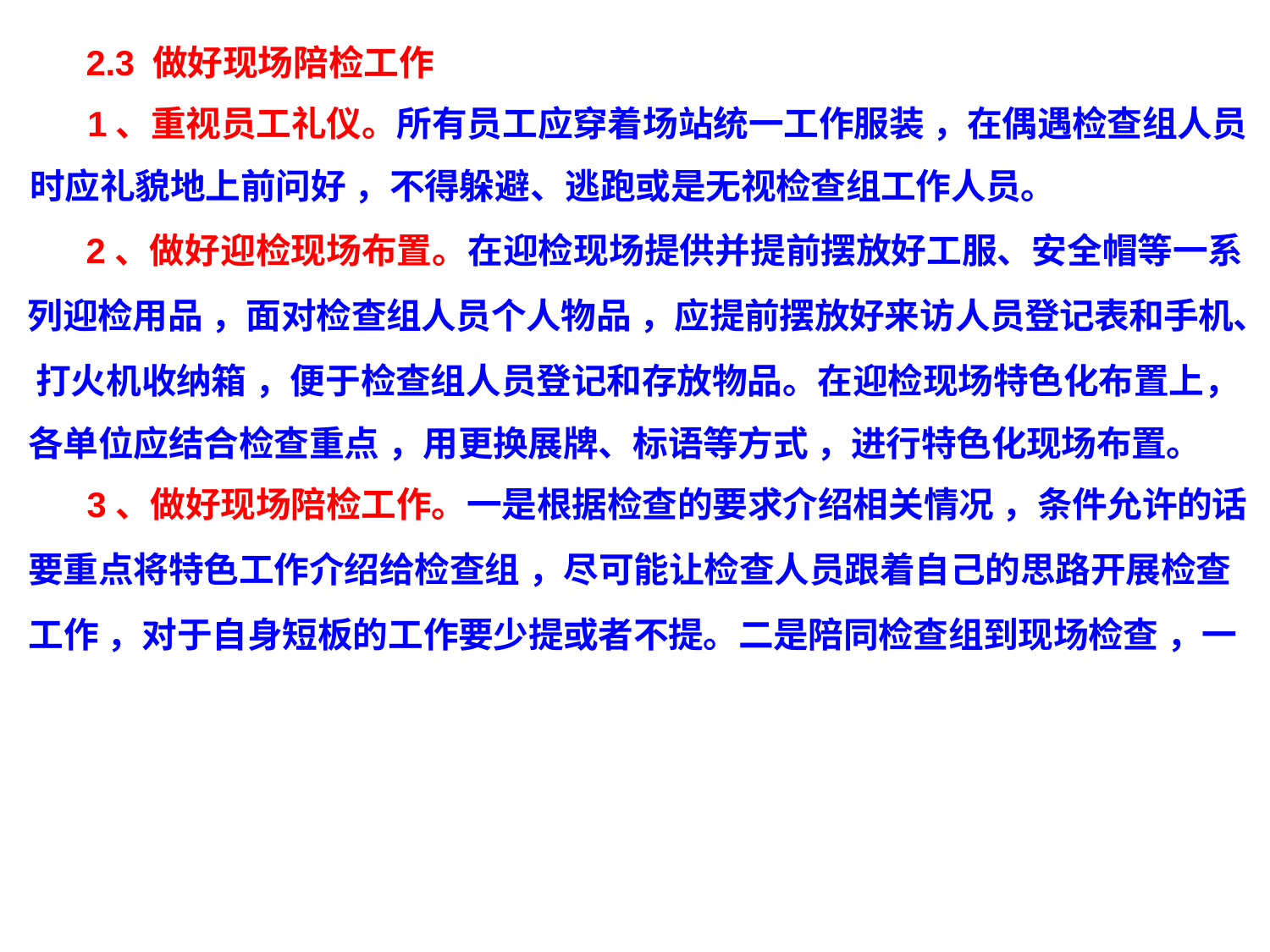

2.3 做好现场陪检工作
1、重视员工礼仪。所有员工应穿着场站统一工作服装 ，在偶遇检查组人员
时应礼貌地上前问好 ，不得躲避、逃跑或是无视检查组工作人员。
2、做好迎检现场布置。在迎检现场提供并提前摆放好工服、安全帽等一系
列迎检用品 ，面对检查组人员个人物品 ，应提前摆放好来访人员登记表和手机、 打火机收纳箱 ，便于检查组人员登记和存放物品。在迎检现场特色化布置上，
各单位应结合检查重点 ，用更换展牌、标语等方式 ，进行特色化现场布置。
3、做好现场陪检工作。一是根据检查的要求介绍相关情况 ，条件允许的话
要重点将特色工作介绍给检查组 ，尽可能让检查人员跟着自己的思路开展检查    工作 ，对于自身短板的工作要少提或者不提。二是陪同检查组到现场检查 ，一